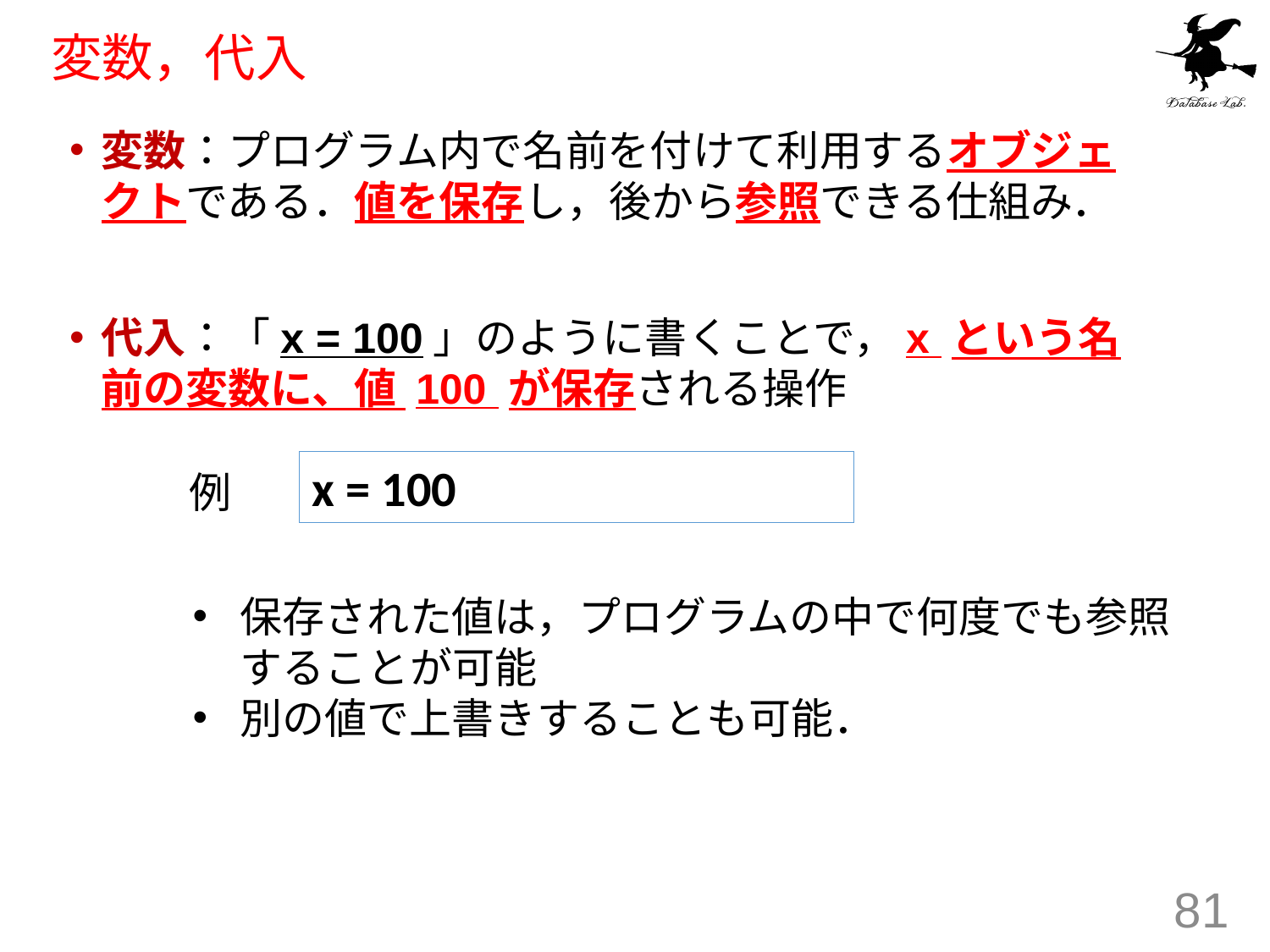

# 変数，代入
変数：プログラム内で名前を付けて利用するオブジェクトである．値を保存し，後から参照できる仕組み．

代入：「x = 100」のように書くことで，x という名前の変数に、値 100 が保存される操作

x = 100
例
保存された値は，プログラムの中で何度でも参照することが可能
別の値で上書きすることも可能．
81